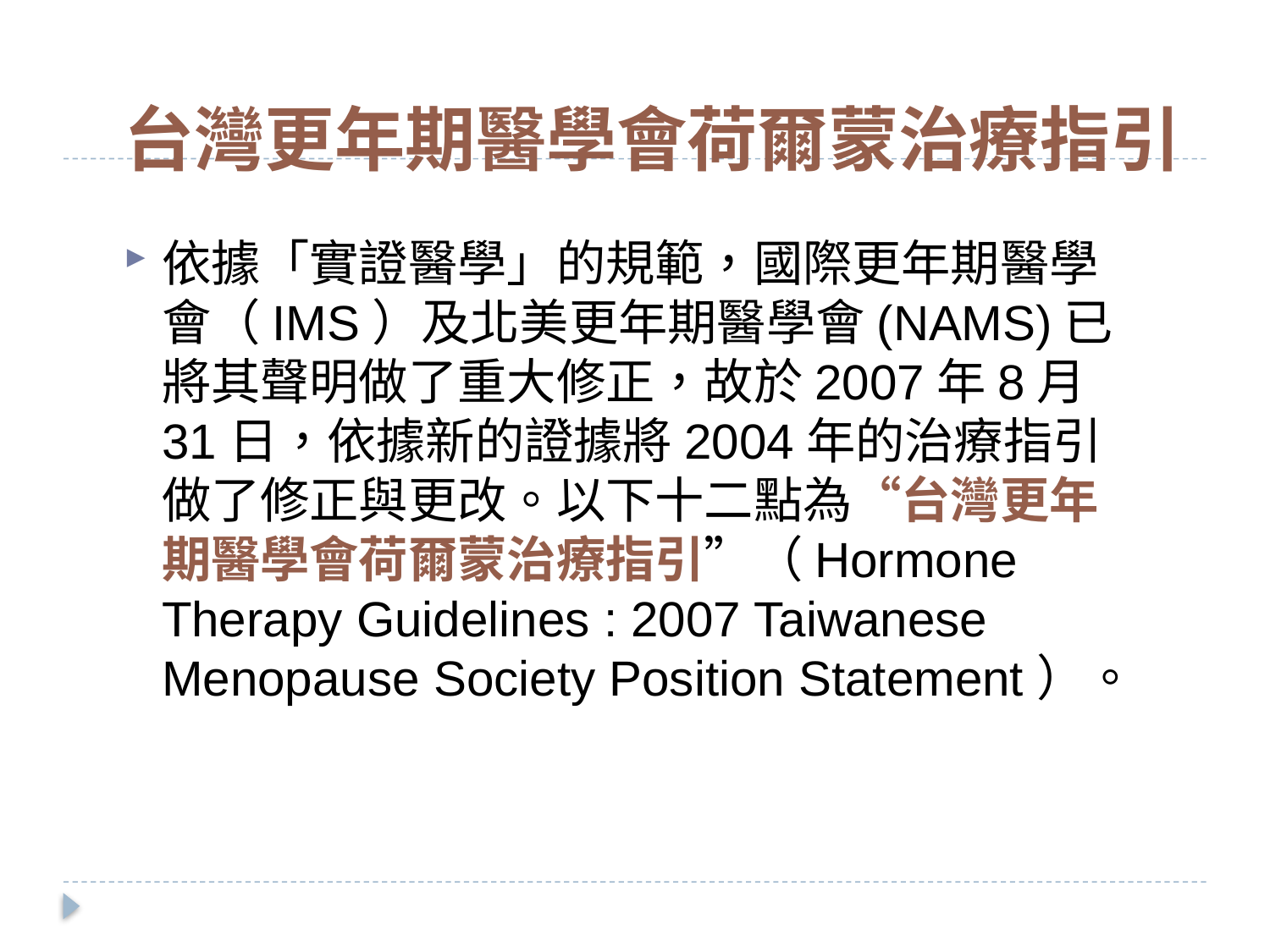

# 台灣更年期醫學會荷爾蒙治療指引
依據「實證醫學」的規範，國際更年期醫學會（IMS）及北美更年期醫學會(NAMS)已將其聲明做了重大修正，故於2007年8月31日，依據新的證據將2004年的治療指引做了修正與更改。以下十二點為“台灣更年期醫學會荷爾蒙治療指引”（Hormone Therapy Guidelines : 2007 Taiwanese Menopause Society Position Statement）。